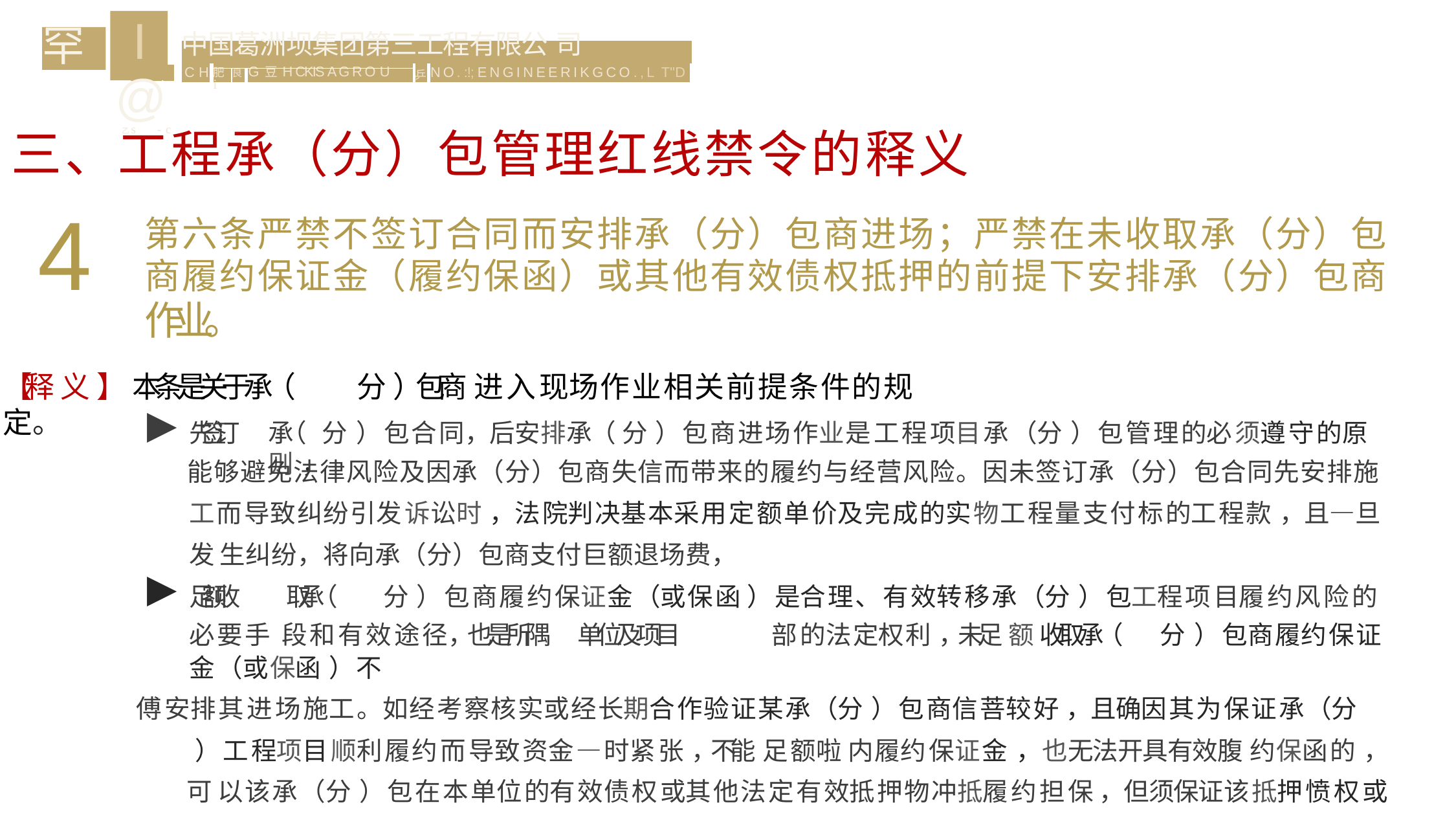

# I@
乙s	- c
罕
| 中 国 葛 洲 坝 集 团 第 三 工 程 有 限 公 司 |  |  |  |  |  |
| --- | --- | --- | --- | --- | --- |
| C H |  |  |  | 乒 | N O . :!; ENGINEERIKGCO.,L T"D |
|  | 肥i | 良 | G 豆 H CKIS A G R O U |  |  |

三、工程承（分）包管理红线禁令的释义
4
第六条严禁不签订合同而安排承（分）包商进场；严禁在未收取承（分）包 商履约保证金（履约保函）或其他有效债权抵押的前提下安排承（分）包商 作业。
【释  义 】  本条是关于承（	分 ）包商 进入现场作业相关前提条件的规定。
►	先签订
承（	分）包合同，后安排承（ 分）包商进场作业是工程项目承（分 ）包管理的必须遵守的原则 ，
能够避免法律风险及因承（分）包商失信而带来的履约与经营风险。因未签订承（分）包合同先安排施 工而导致纠纷引发诉讼时 ，法院判决基本采用定额单价及完成的实物工程量支付标的工程款 ，且—旦发 生纠纷，将向承（分）包商支付巨额退场费，
►	足额收	取承（	分）包商履约保证金（或保函）是合理、有效转移承（分 ）包工程项目履约风险的必要手 段和有效途径，也是所隅	单位及项目	部的法定权利 ，未足 额 收取承（	分）包商履约保证金（或保函 ）不
傅安排其进场施工。如经考察核实或经长期合作验证某承（分 ）包商信菩较好，且确因其为保证承（分
）工程项目顺利履约而导致资金—时紧张，不能 足额啦内履约保证金 ，也无法开具有效腹 约保函的 ，可 以该承（分 ）包在本单位的有效债权或其他法定有效抵押物冲抵履约担保，但须保证该抵押愤权或抵押 物不会因其他原因而减值或消失，且债权金额或 抵押物现有价值不 低于应缴纳的履约保证金金额。